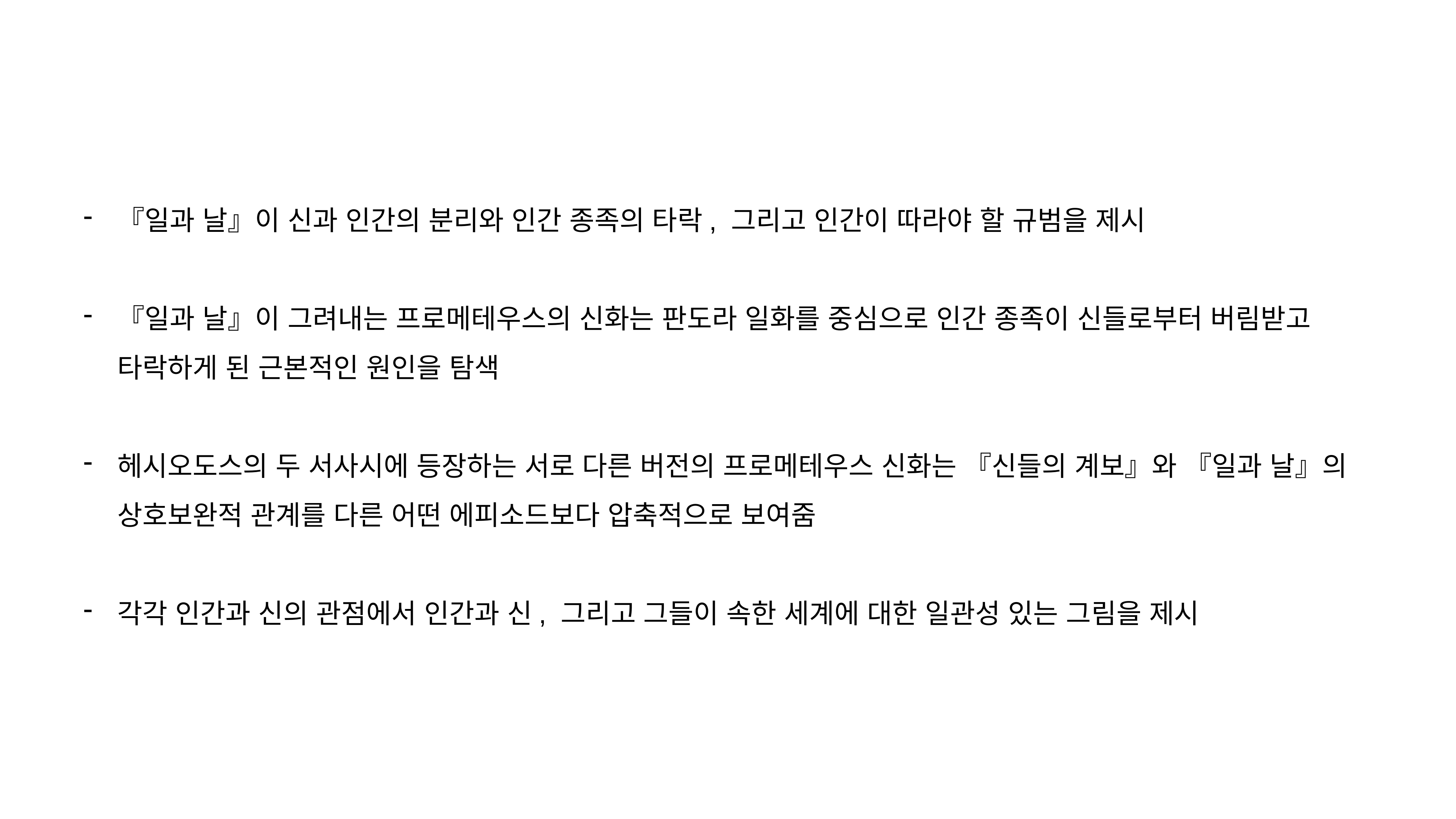

『일과 날』이 신과 인간의 분리와 인간 종족의 타락, 그리고 인간이 따라야 할 규범을 제시

『일과 날』이 그려내는 프로메테우스의 신화는 판도라 일화를 중심으로 인간 종족이 신들로부터 버림받고 타락하게 된 근본적인 원인을 탐색

헤시오도스의 두 서사시에 등장하는 서로 다른 버전의 프로메테우스 신화는 『신들의 계보』와 『일과 날』의 상호보완적 관계를 다른 어떤 에피소드보다 압축적으로 보여줌

각각 인간과 신의 관점에서 인간과 신, 그리고 그들이 속한 세계에 대한 일관성 있는 그림을 제시